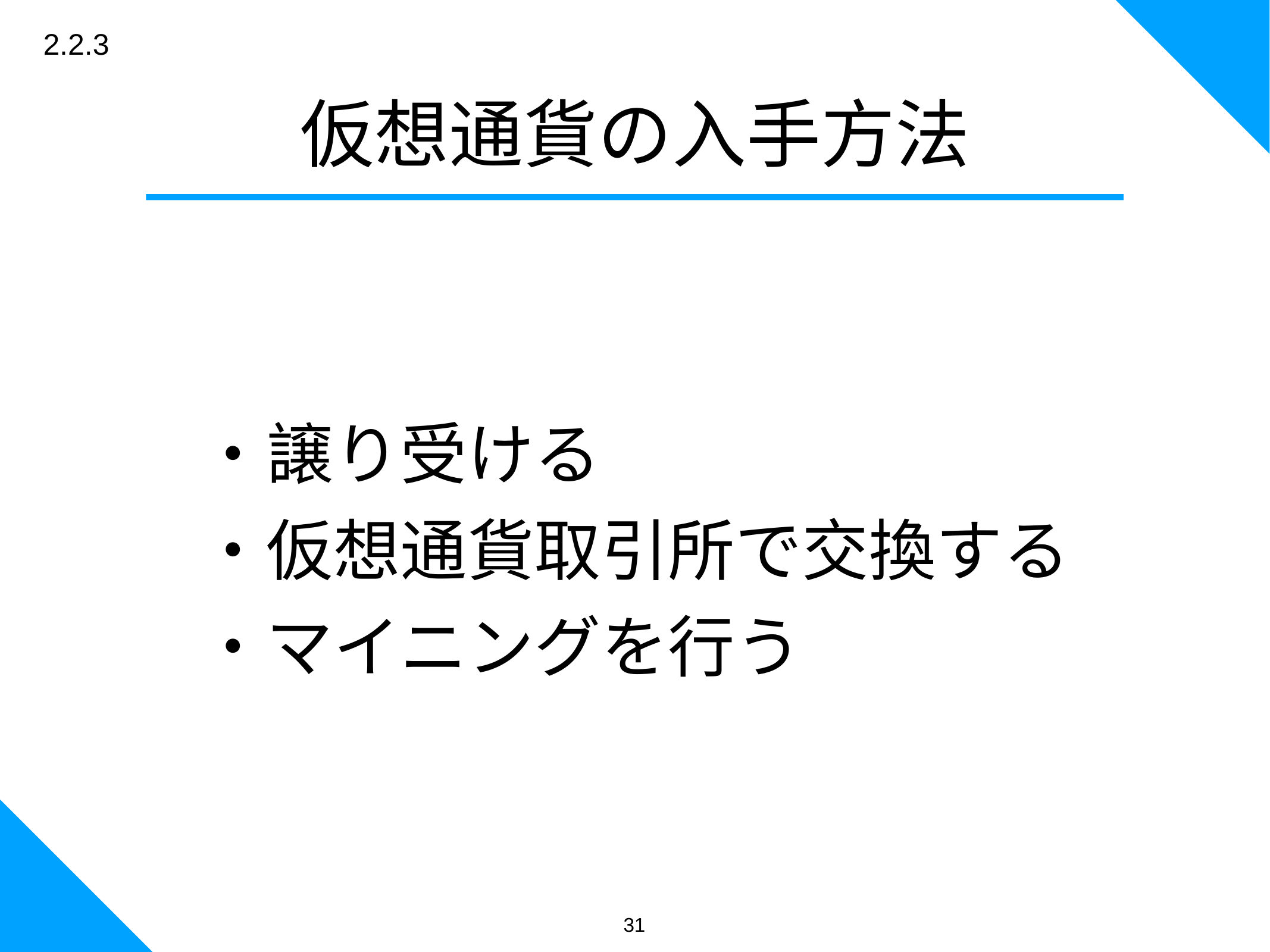

2.2.3
仮想通貨の入手方法
・譲り受ける
・仮想通貨取引所で交換する
・マイニングを行う
31